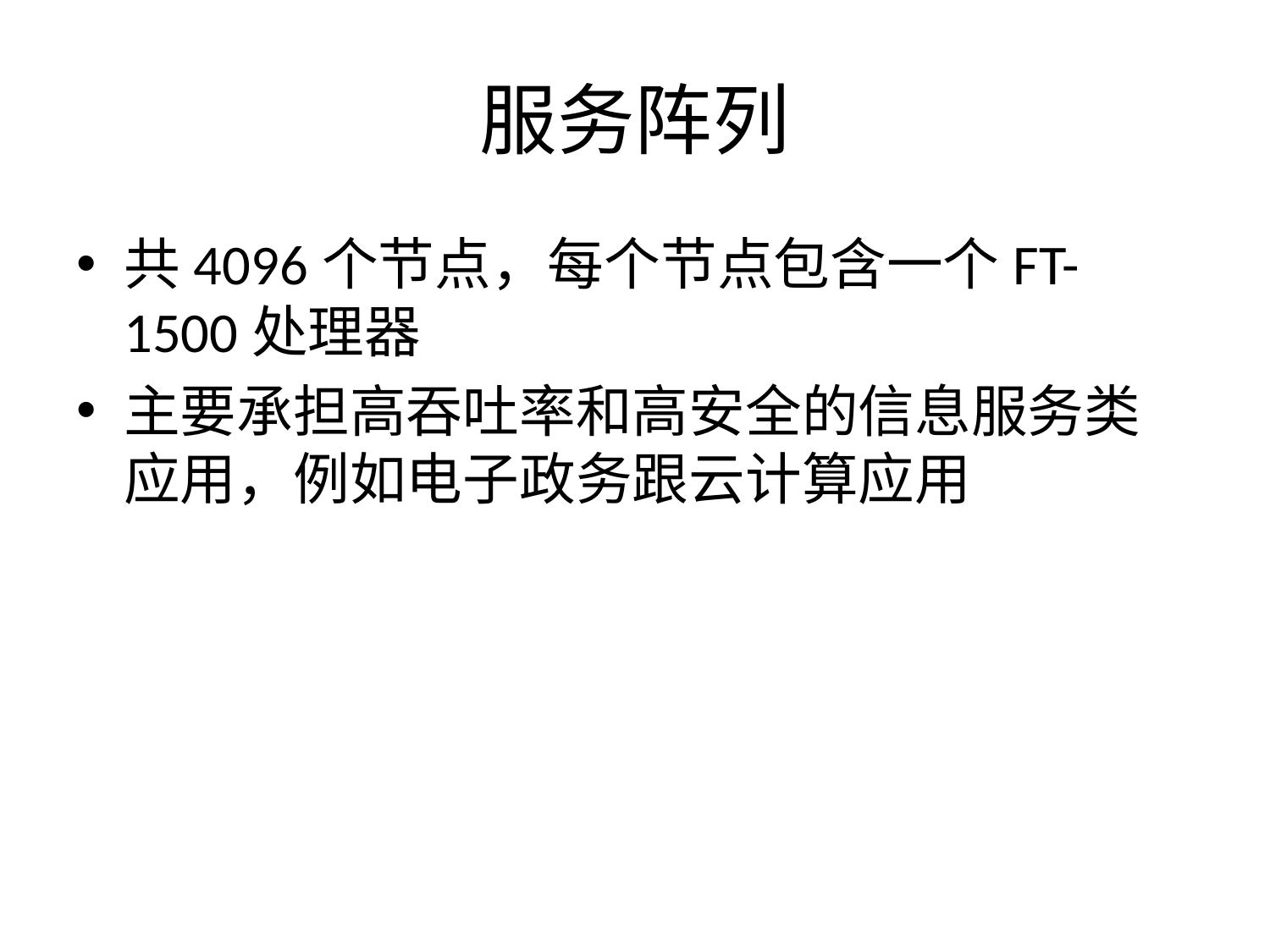

# 服务阵列
共4096个节点，每个节点包含一个FT-1500处理器
主要承担高吞吐率和高安全的信息服务类应用，例如电子政务跟云计算应用